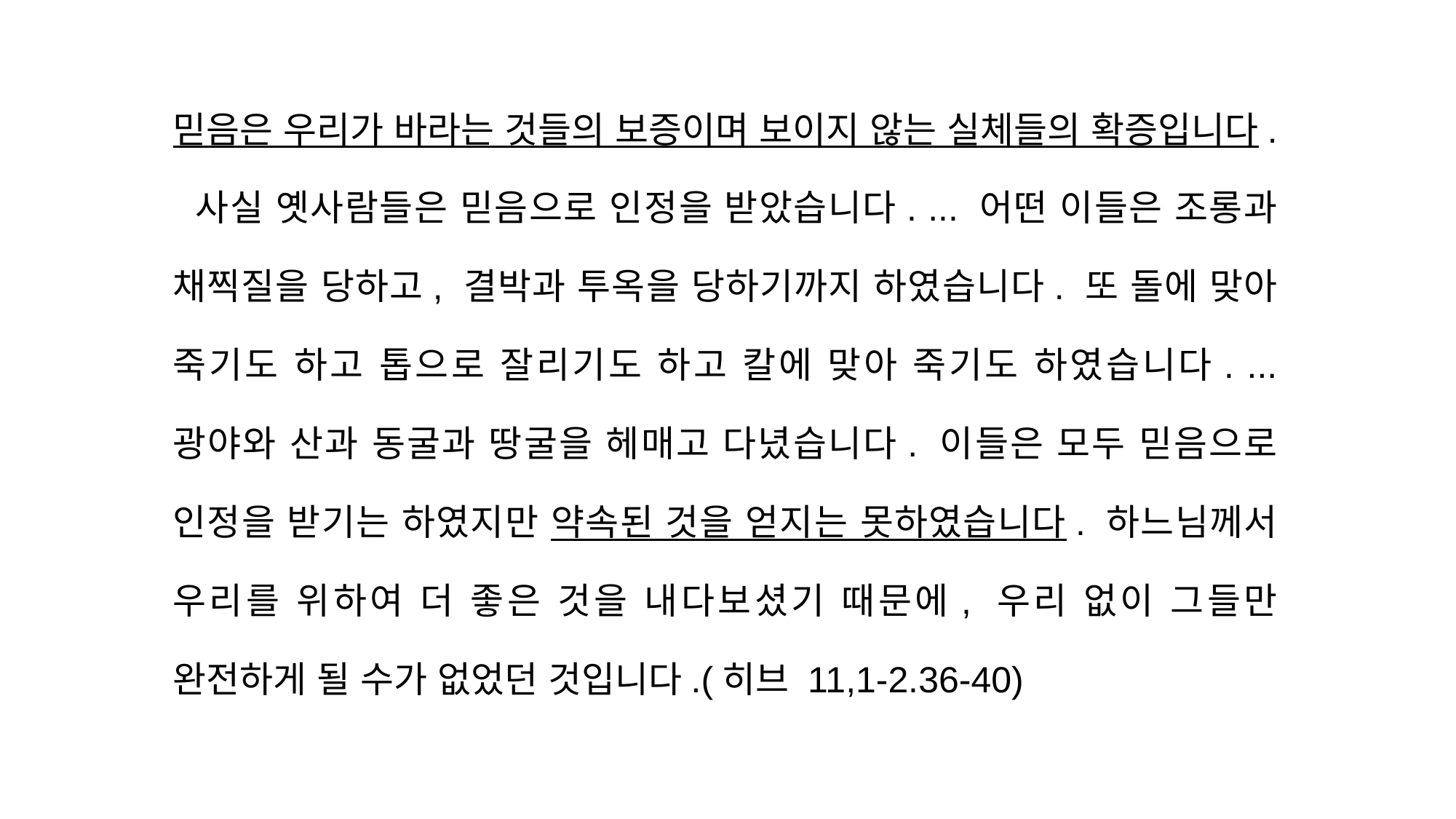

믿음은 우리가 바라는 것들의 보증이며 보이지 않는 실체들의 확증입니다.	사실 옛사람들은 믿음으로 인정을 받았습니다. ... 어떤 이들은 조롱과 채찍질을 당하고, 결박과 투옥을 당하기까지 하였습니다. 또 돌에 맞아 죽기도 하고 톱으로 잘리기도 하고 칼에 맞아 죽기도 하였습니다. ... 광야와 산과 동굴과 땅굴을 헤매고 다녔습니다. 이들은 모두 믿음으로 인정을 받기는 하였지만 약속된 것을 얻지는 못하였습니다. 하느님께서 우리를 위하여 더 좋은 것을 내다보셨기 때문에, 우리 없이 그들만 완전하게 될 수가 없었던 것입니다.(히브 11,1-2.36-40)